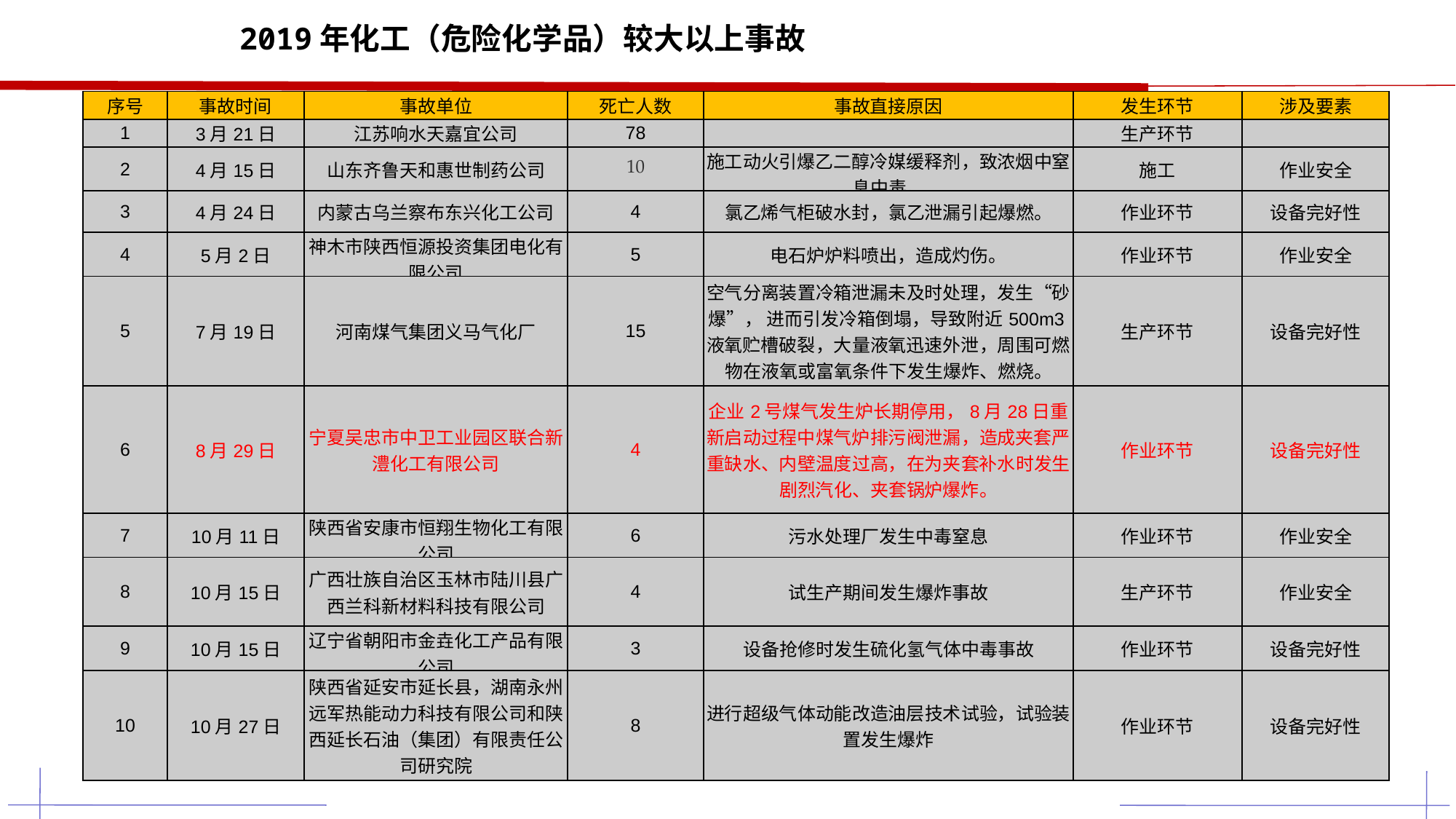

2019年化工（危险化学品）较大以上事故
| 序号 | 事故时间 | 事故单位 | 死亡人数 | 事故直接原因 | 发生环节 | 涉及要素 |
| --- | --- | --- | --- | --- | --- | --- |
| 1 | 3月21日 | 江苏响水天嘉宜公司 | 78 |  | 生产环节 |  |
| 2 | 4月15日 | 山东齐鲁天和惠世制药公司 | 10 | 施工动火引爆乙二醇冷媒缓释剂，致浓烟中窒息中毒。 | 施工 | 作业安全 |
| 3 | 4月24日 | 内蒙古乌兰察布东兴化工公司 | 4 | 氯乙烯气柜破水封，氯乙泄漏引起爆燃。 | 作业环节 | 设备完好性 |
| 4 | 5月2日 | 神木市陕西恒源投资集团电化有限公司 | 5 | 电石炉炉料喷出，造成灼伤。 | 作业环节 | 作业安全 |
| 5 | 7月19日 | 河南煤气集团义马气化厂 | 15 | 空气分离装置冷箱泄漏未及时处理，发生“砂爆”， 进而引发冷箱倒塌，导致附近500m3液氧贮槽破裂，大量液氧迅速外泄，周围可燃物在液氧或富氧条件下发生爆炸、燃烧。 | 生产环节 | 设备完好性 |
| 6 | 8月29日 | 宁夏吴忠市中卫工业园区联合新澧化工有限公司 | 4 | 企业2号煤气发生炉长期停用，8月28日重新启动过程中煤气炉排污阀泄漏，造成夹套严重缺水、内壁温度过高，在为夹套补水时发生剧烈汽化、夹套锅炉爆炸。 | 作业环节 | 设备完好性 |
| 7 | 10月11日 | 陕西省安康市恒翔生物化工有限公司 | 6 | 污水处理厂发生中毒窒息 | 作业环节 | 作业安全 |
| 8 | 10月15日 | 广西壮族自治区玉林市陆川县广西兰科新材料科技有限公司 | 4 | 试生产期间发生爆炸事故 | 生产环节 | 作业安全 |
| 9 | 10月15日 | 辽宁省朝阳市金垚化工产品有限公司 | 3 | 设备抢修时发生硫化氢气体中毒事故 | 作业环节 | 设备完好性 |
| 10 | 10月27日 | 陕西省延安市延长县，湖南永州远军热能动力科技有限公司和陕西延长石油（集团）有限责任公司研究院 | 8 | 进行超级气体动能改造油层技术试验，试验装置发生爆炸 | 作业环节 | 设备完好性 |